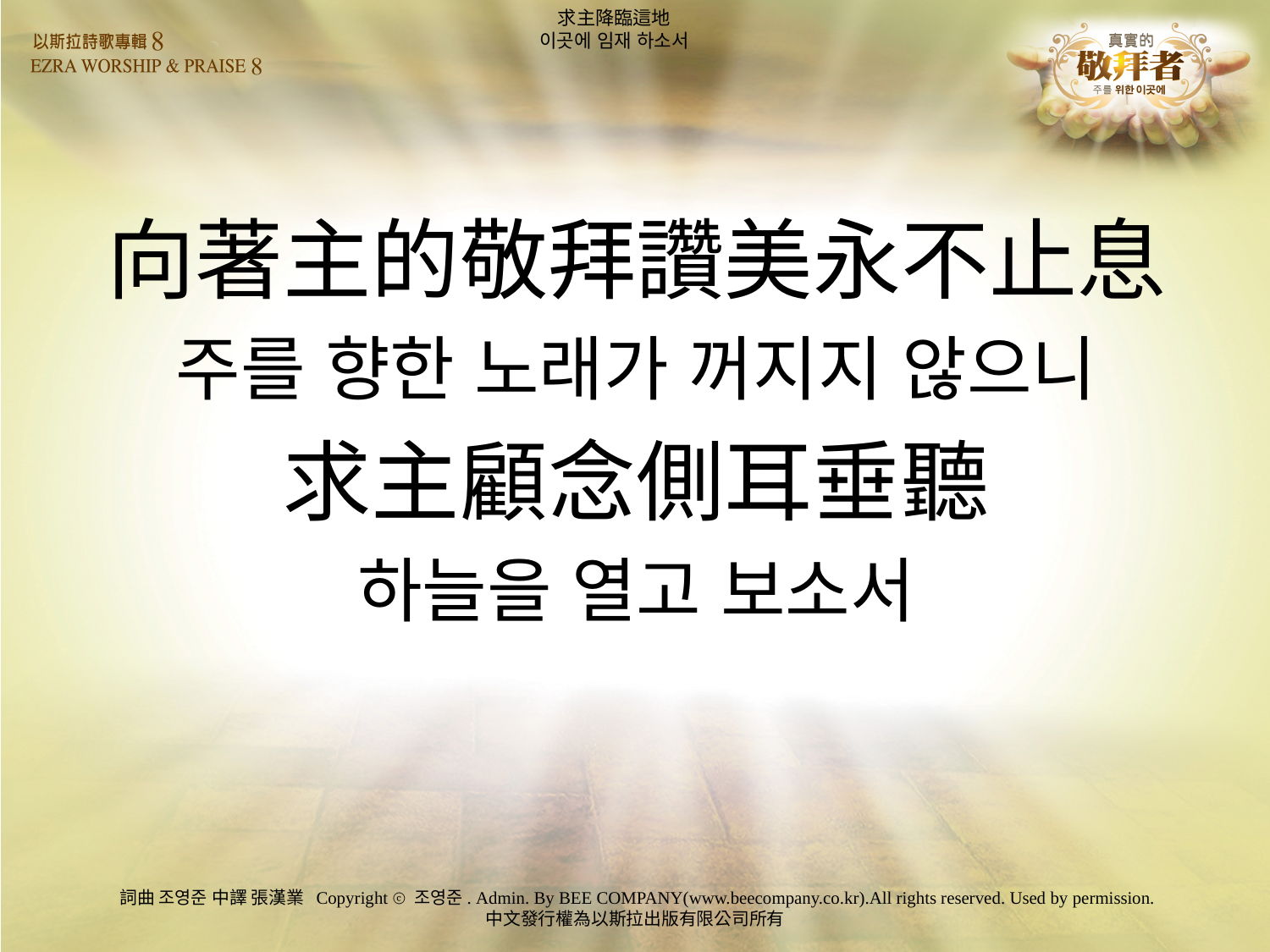

# 求主降臨這地 이곳에 임재 하소서
向著主的敬拜讚美永不止息
주를 향한 노래가 꺼지지 않으니
求主顧念側耳垂聽
하늘을 열고 보소서
詞曲 조영준 中譯 張漢業  Copyright ⓒ 조영준. Admin. By BEE COMPANY(www.beecompany.co.kr).All rights reserved. Used by permission.
中文發行權為以斯拉出版有限公司所有